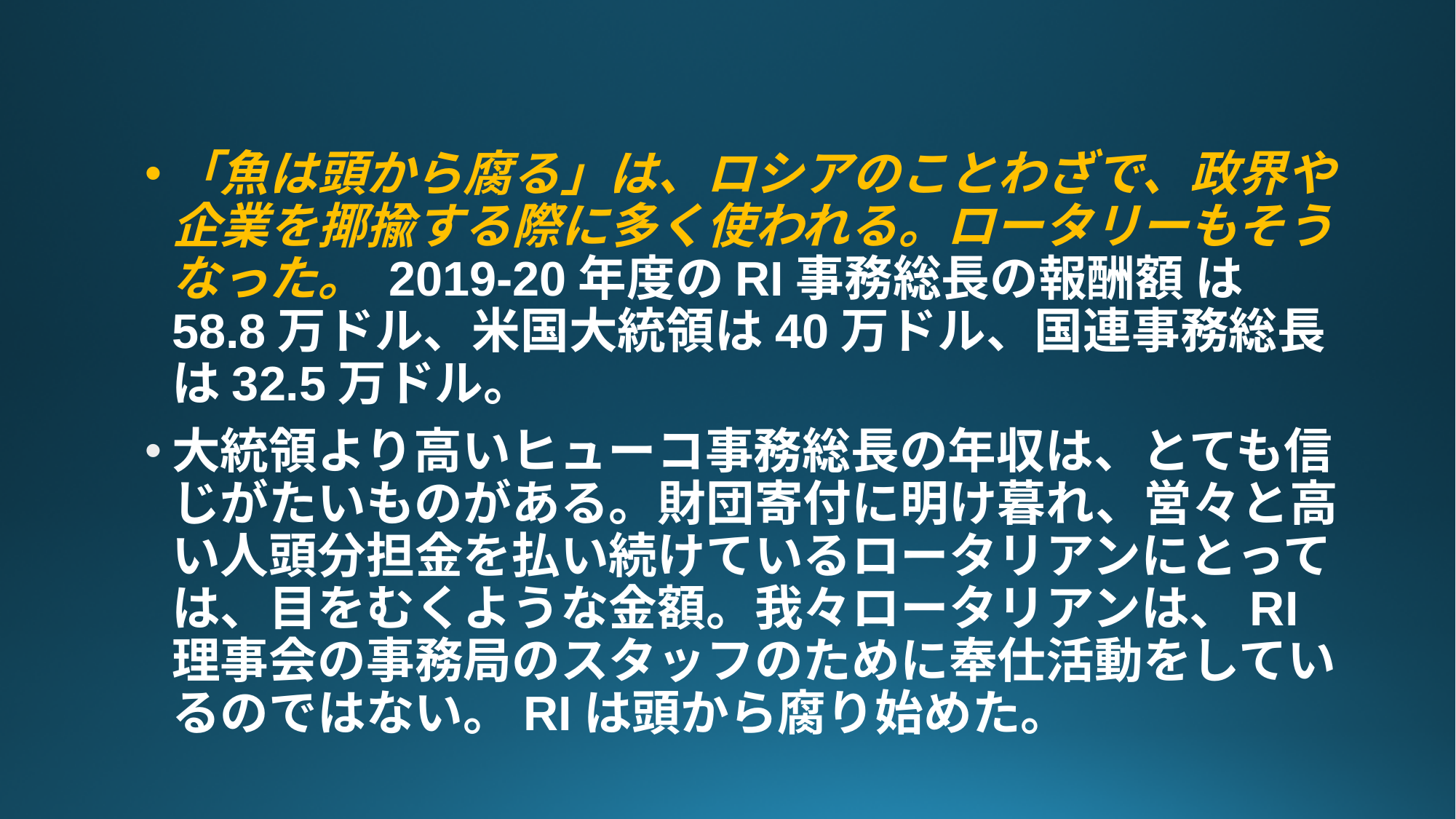

#
「魚は頭から腐る」は、ロシアのことわざで、政界や企業を揶揄する際に多く使われる。ロータリーもそうなった。 2019-20年度のRI事務総長の報酬額 は58.8万ドル、米国大統領は40万ドル、国連事務総長は32.5万ドル。
大統領より高いヒューコ事務総長の年収は、とても信じがたいものがある。財団寄付に明け暮れ、営々と高い人頭分担金を払い続けているロータリアンにとっては、目をむくような金額。我々ロータリアンは、RI理事会の事務局のスタッフのために奉仕活動をしているのではない。RIは頭から腐り始めた。